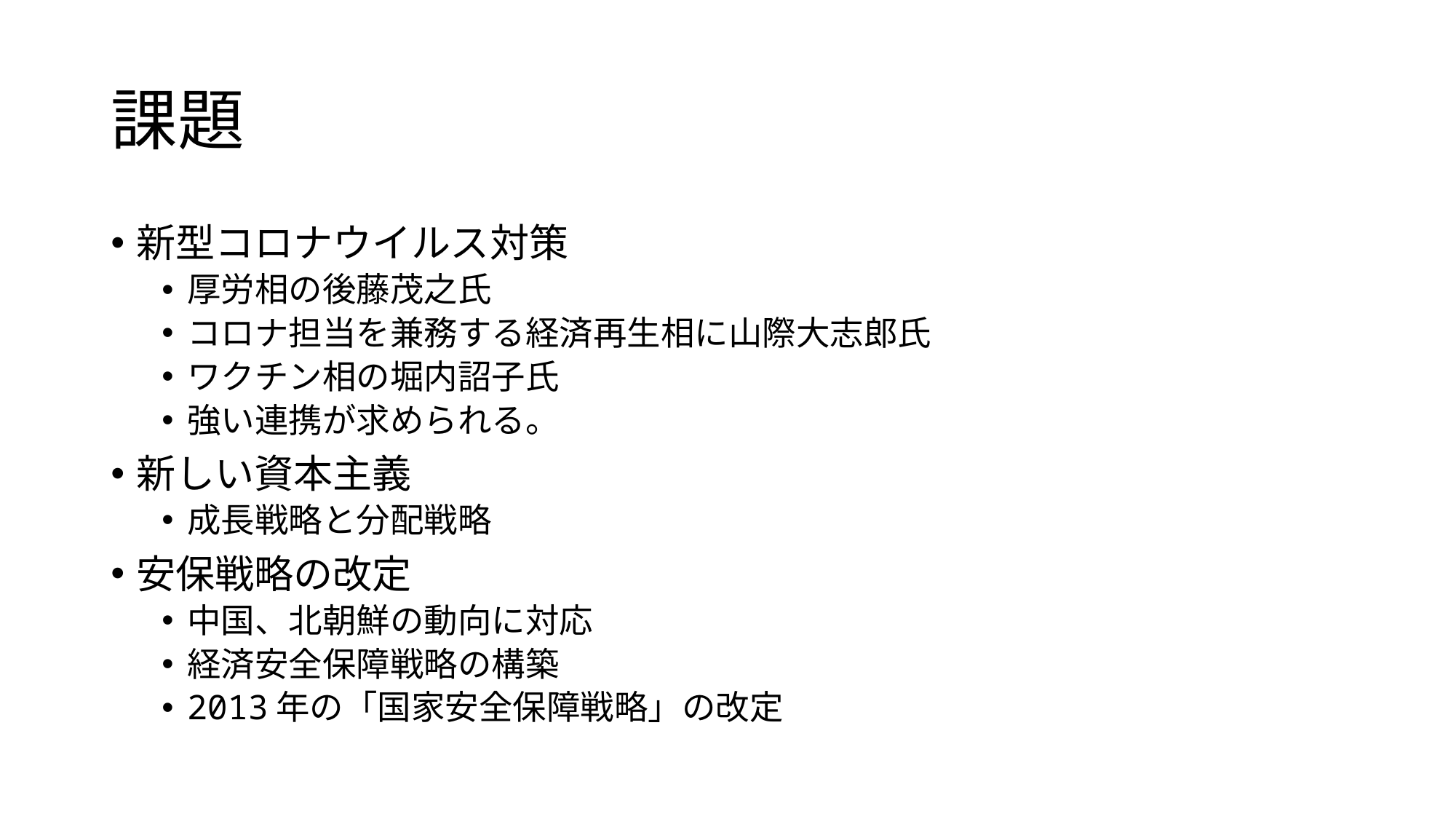

# 課題
新型コロナウイルス対策
厚労相の後藤茂之氏
コロナ担当を兼務する経済再生相に山際大志郎氏
ワクチン相の堀内詔子氏
強い連携が求められる。
新しい資本主義
成長戦略と分配戦略
安保戦略の改定
中国、北朝鮮の動向に対応
経済安全保障戦略の構築
2013年の「国家安全保障戦略」の改定